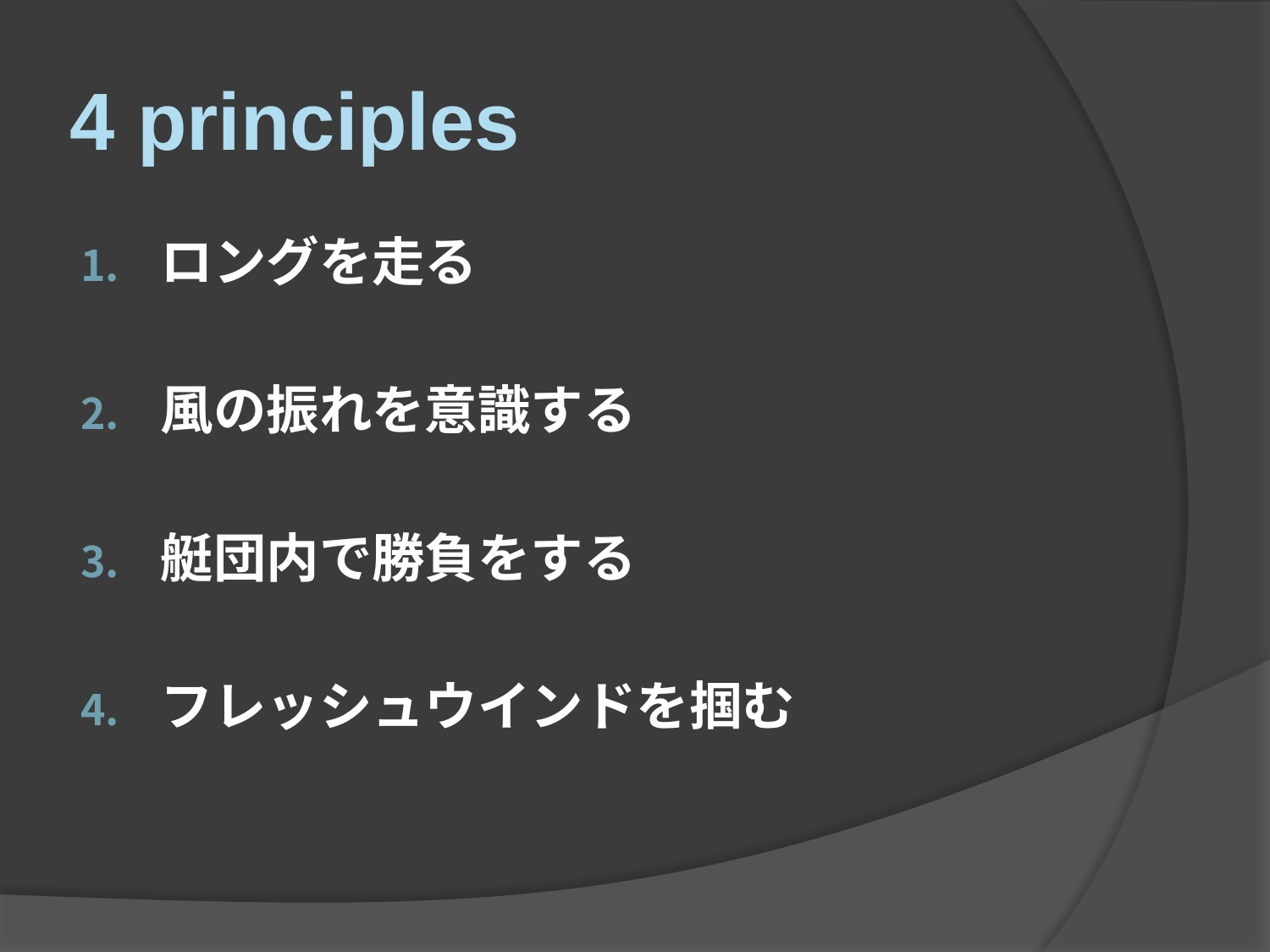

# 4 principles
ロングを走る

風の振れを意識する

艇団内で勝負をする

フレッシュウインドを掴む